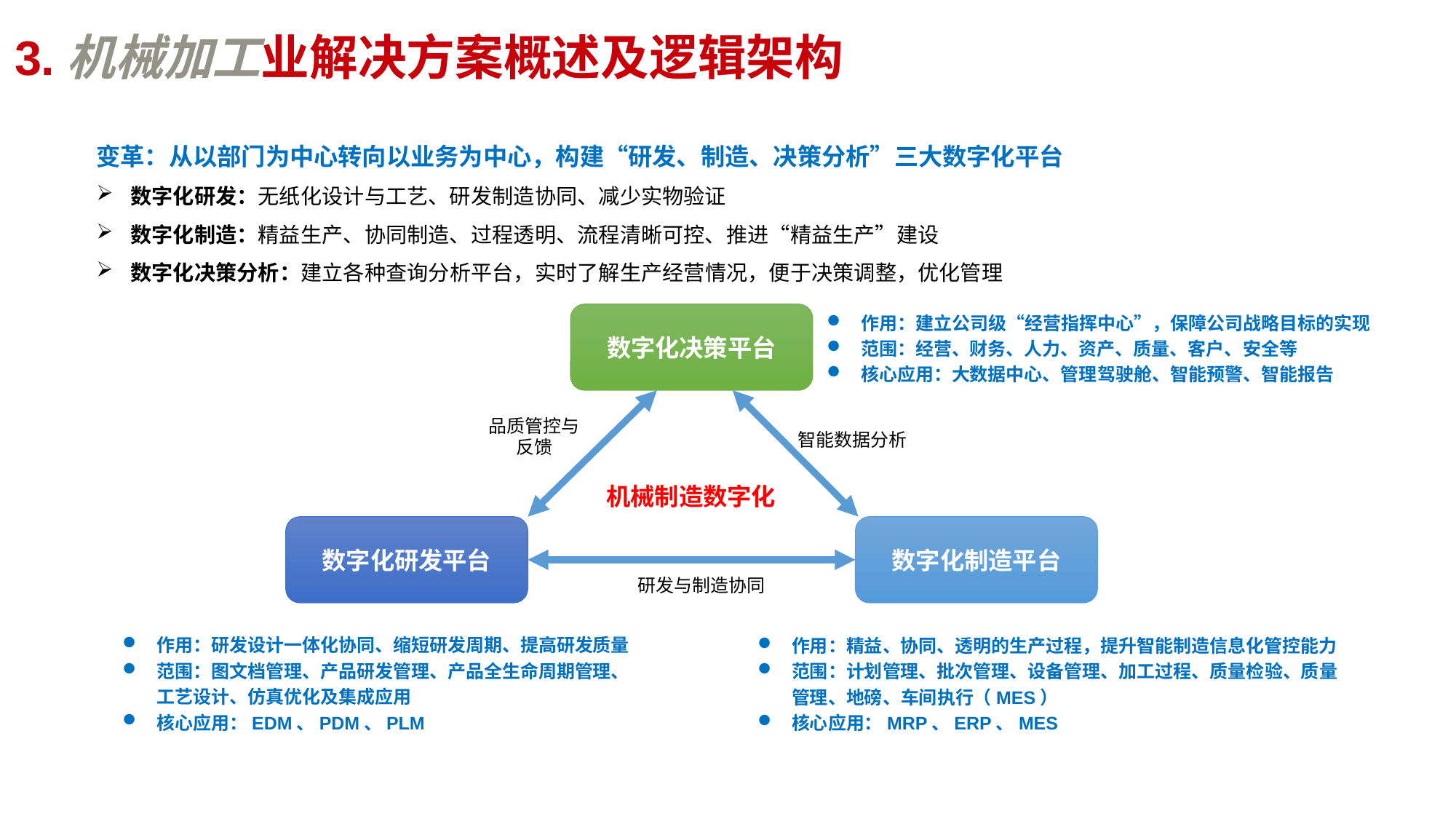

3.机械加工业解决方案概述及逻辑架构
变革：从以部门为中心转向以业务为中心，构建“研发、制造、决策分析”三大数字化平台
数字化研发：无纸化设计与工艺、研发制造协同、减少实物验证
数字化制造：精益生产、协同制造、过程透明、流程清晰可控、推进“精益生产”建设
数字化决策分析：建立各种查询分析平台，实时了解生产经营情况，便于决策调整，优化管理
作用：建立公司级“经营指挥中心”，保障公司战略目标的实现
范围：经营、财务、人力、资产、质量、客户、安全等
核心应用：大数据中心、管理驾驶舱、智能预警、智能报告
数字化决策平台
品质管控与反馈
智能数据分析
机械制造数字化
数字化研发平台
数字化制造平台
研发与制造协同
作用：研发设计一体化协同、缩短研发周期、提高研发质量
范围：图文档管理、产品研发管理、产品全生命周期管理、工艺设计、仿真优化及集成应用
核心应用：EDM、PDM、PLM
作用：精益、协同、透明的生产过程，提升智能制造信息化管控能力
范围：计划管理、批次管理、设备管理、加工过程、质量检验、质量管理、地磅、车间执行（MES）
核心应用：MRP、ERP、MES